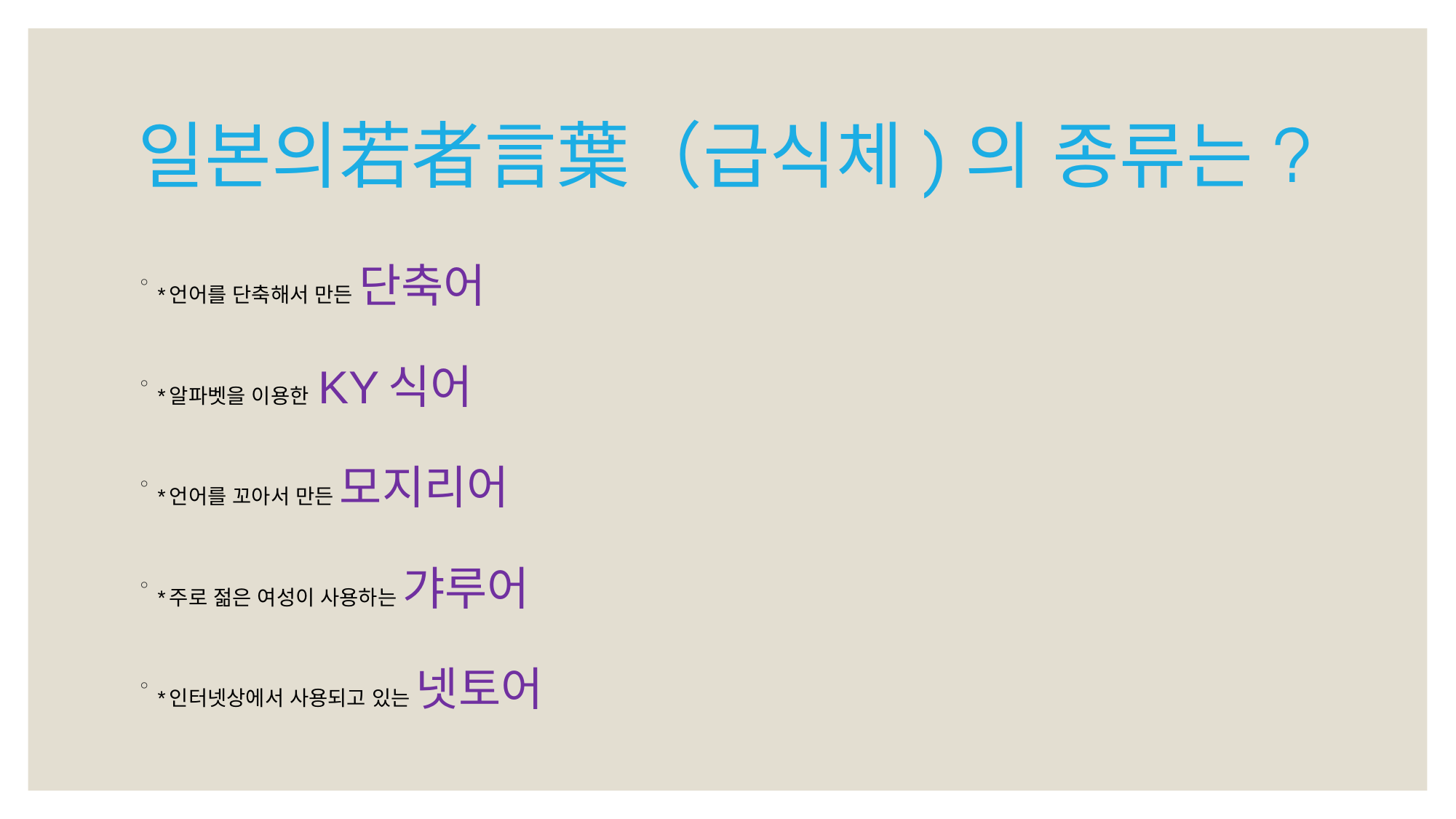

# 일본의若者言葉（급식체)의 종류는?
*언어를 단축해서 만든 단축어

*알파벳을 이용한 KY식어

*언어를 꼬아서 만든 모지리어

*주로 젊은 여성이 사용하는 갸루어

*인터넷상에서 사용되고 있는 넷토어